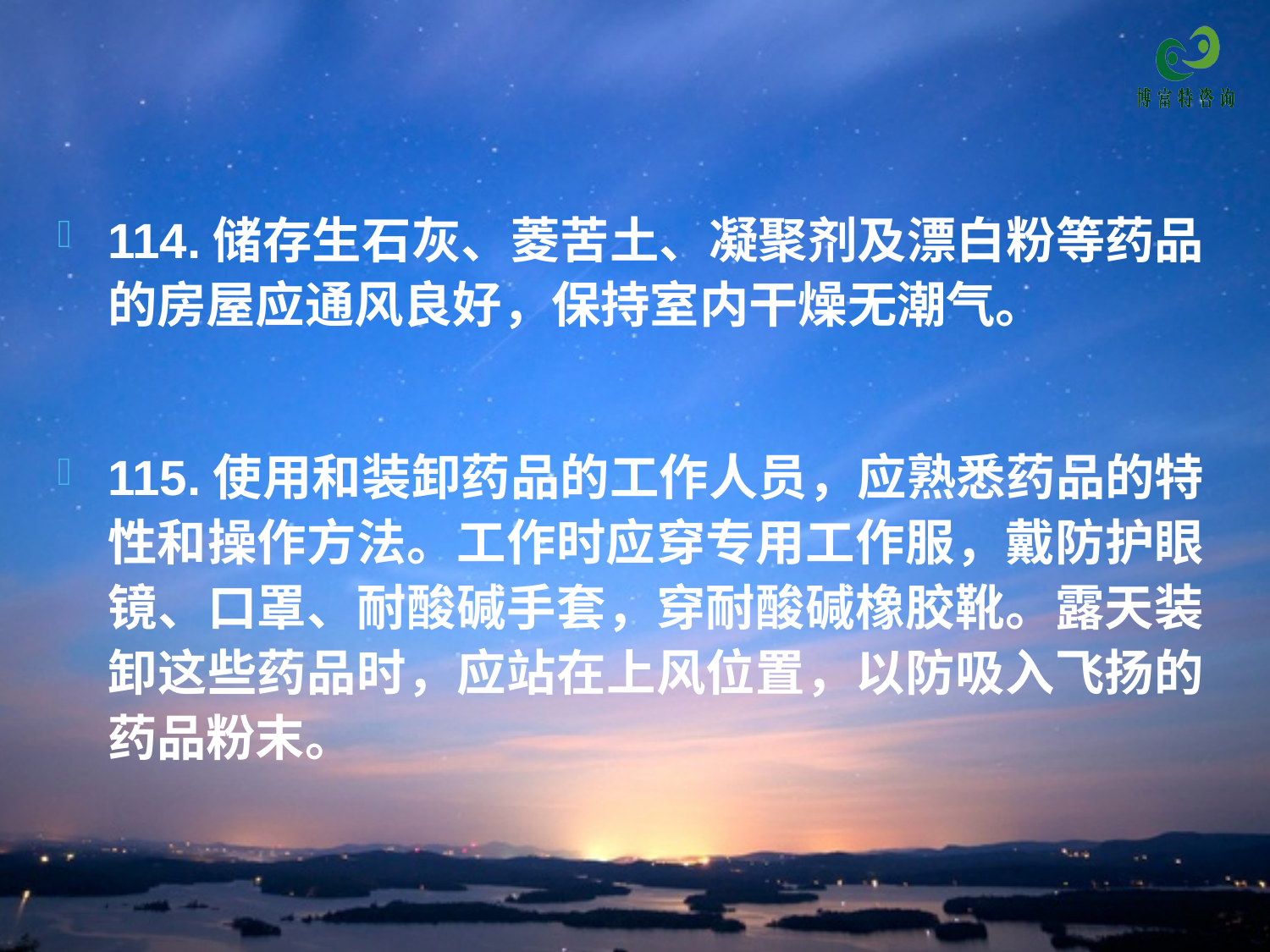

114.储存生石灰、菱苦土、凝聚剂及漂白粉等药品的房屋应通风良好，保持室内干燥无潮气。

115.使用和装卸药品的工作人员，应熟悉药品的特性和操作方法。工作时应穿专用工作服，戴防护眼镜、口罩、耐酸碱手套，穿耐酸碱橡胶靴。露天装卸这些药品时，应站在上风位置，以防吸入飞扬的药品粉末。